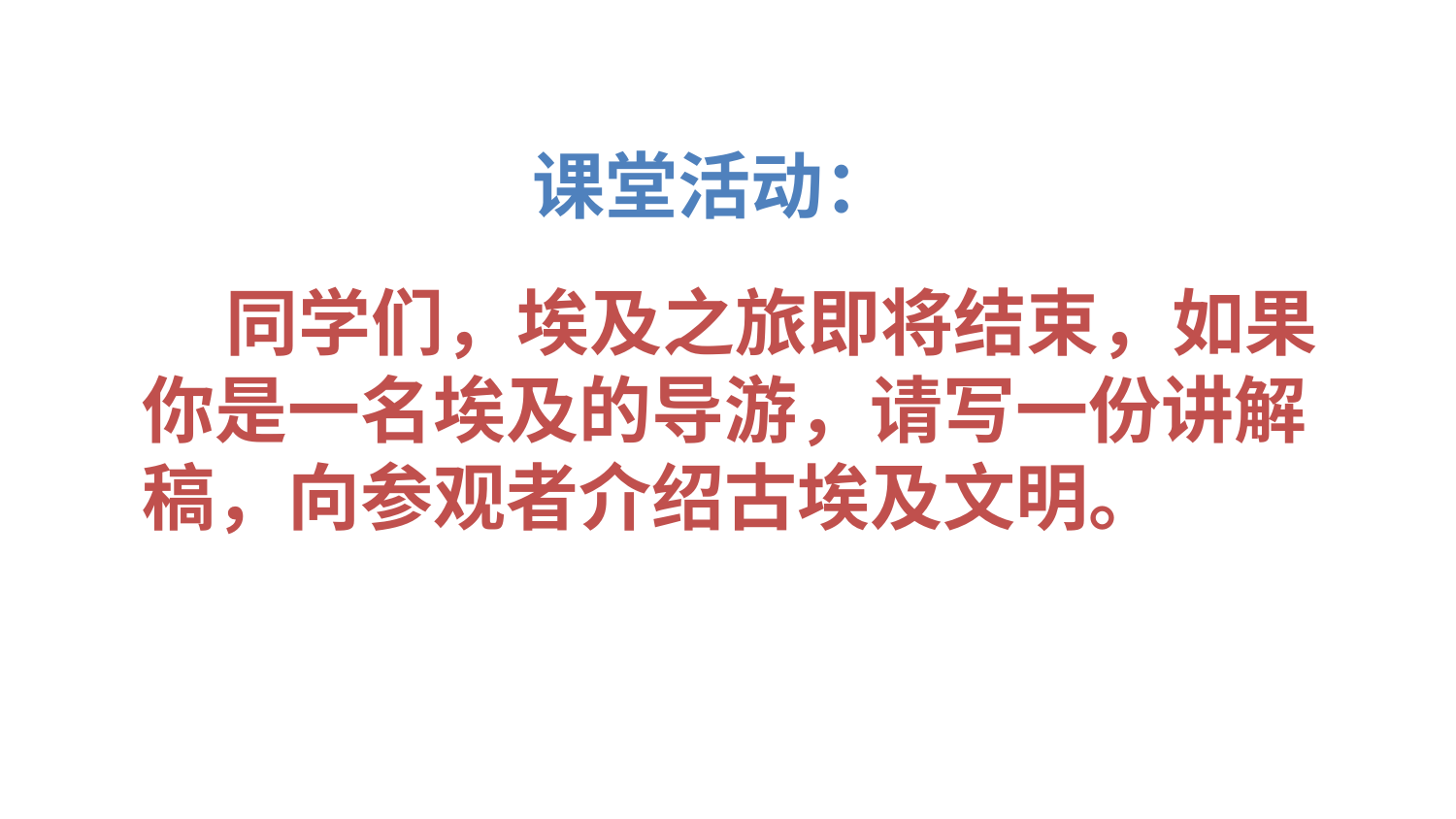

课堂活动：
    同学们，埃及之旅即将结束，如果你是一名埃及的导游，请写一份讲解稿，向参观者介绍古埃及文明。